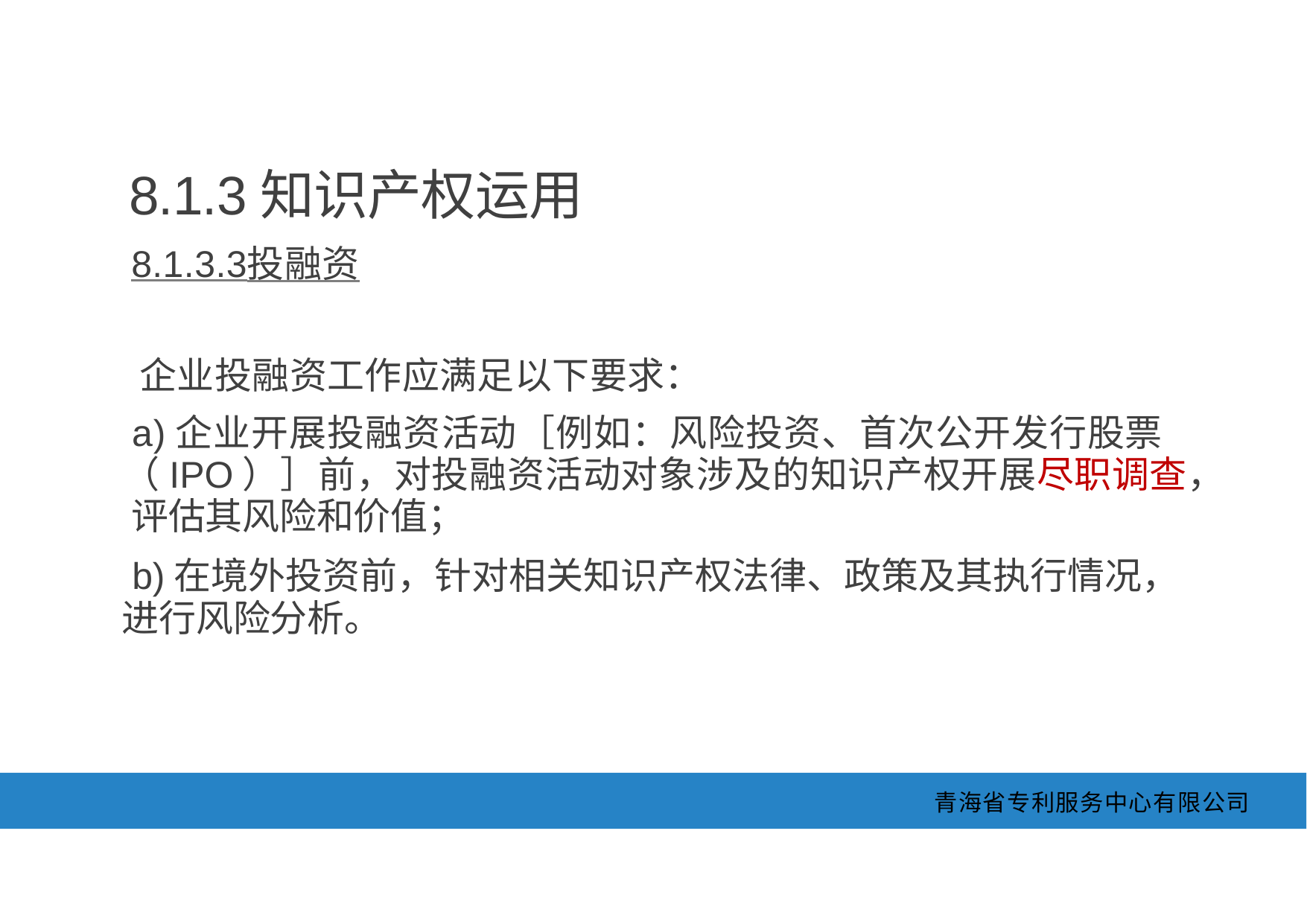

8.1.3知识产权运用
8.1.3.3投融资	 企业投融资工作应满足以下要求：
a)企业开展投融资活动［例如：风险投资、首次公开发行股票   （IPO）］前，对投融资活动对象涉及的知识产权开展尽职调查， 评估其风险和价值；

b)在境外投资前，针对相关知识产权法律、政策及其执行情况，  进行风险分析。

青海省专利服务中心有限公司